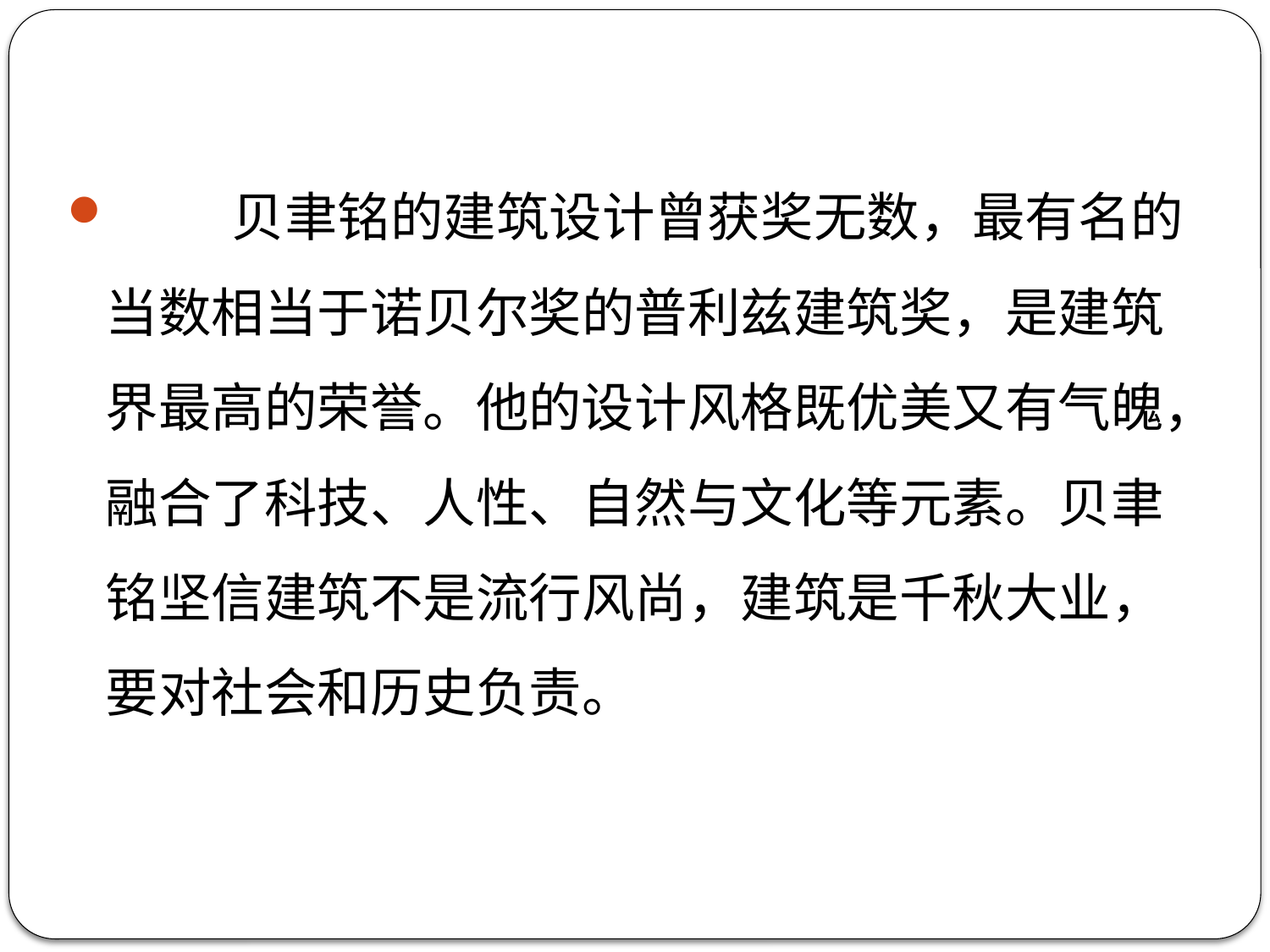

贝聿铭的建筑设计曾获奖无数，最有名的当数相当于诺贝尔奖的普利兹建筑奖，是建筑界最高的荣誉。他的设计风格既优美又有气魄，融合了科技、人性、自然与文化等元素。贝聿铭坚信建筑不是流行风尚，建筑是千秋大业，要对社会和历史负责。